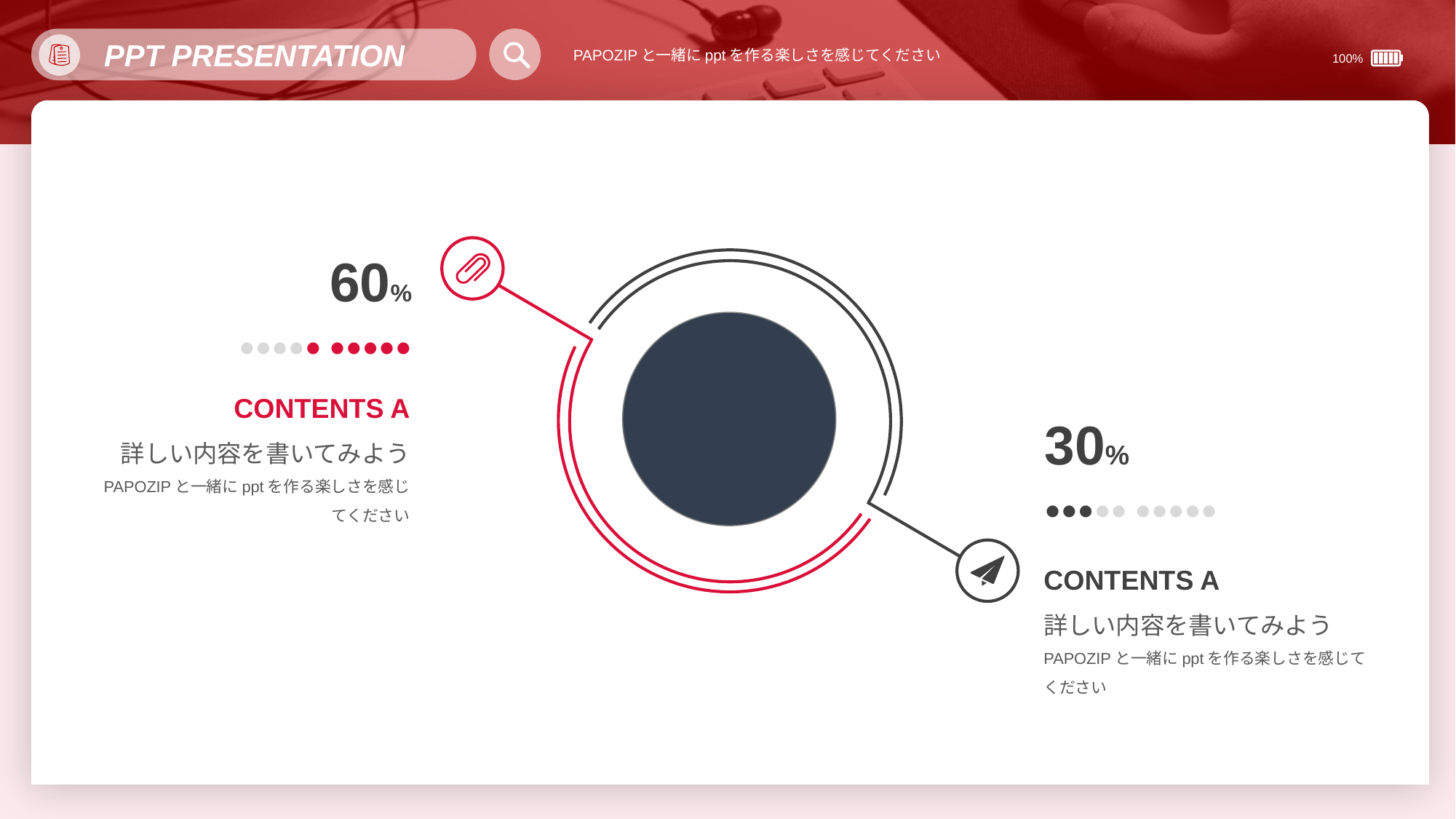

PPT PRESENTATION

PAPOZIPと一緒にpptを作る楽しさを感じてください

100%

60%
●●●●● ●●●●●

CONTENTS A
詳しい内容を書いてみよう
PAPOZIPと一緒にpptを作る楽しさを感じてください
30%
●●●●● ●●●●●

CONTENTS A
詳しい内容を書いてみよう
PAPOZIPと一緒にpptを作る楽しさを感じてください